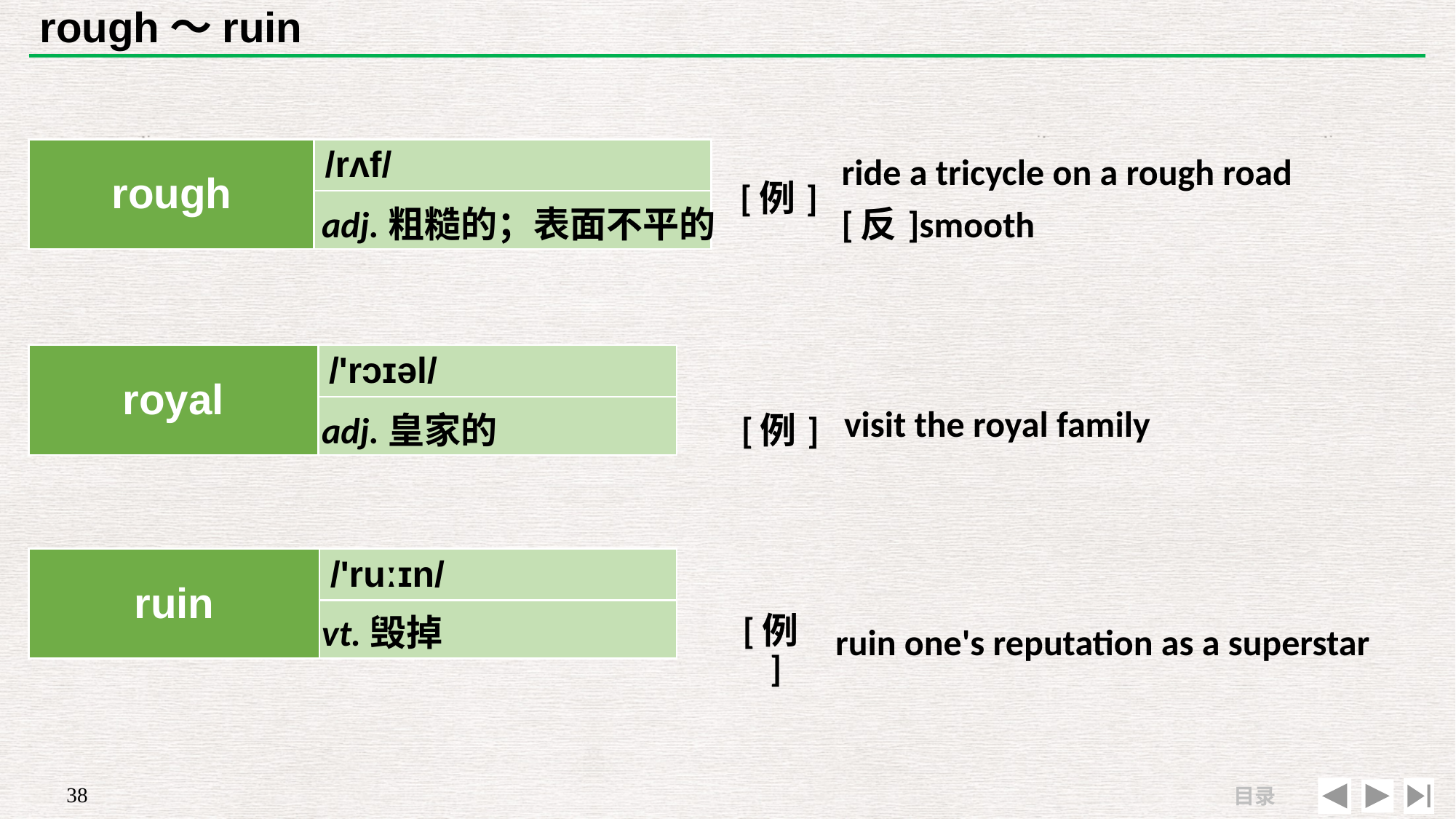

# rough～ruin

|  |  |
| --- | --- |
| [例] | ride a tricycle on a rough road　[反]smooth |
| rough | /rʌf/ |
| --- | --- |
|  |  |
adj.粗糙的；表面不平的
| royal | /'rɔɪəl/ |
| --- | --- |
|  |  |
|  |  |
| --- | --- |
| [例] | visit the royal family |
adj.皇家的
| ruin | /'ruːɪn/ |
| --- | --- |
|  |  |
|  |  |
| --- | --- |
| [例] | ruin one's reputation as a superstar |
vt.毁掉